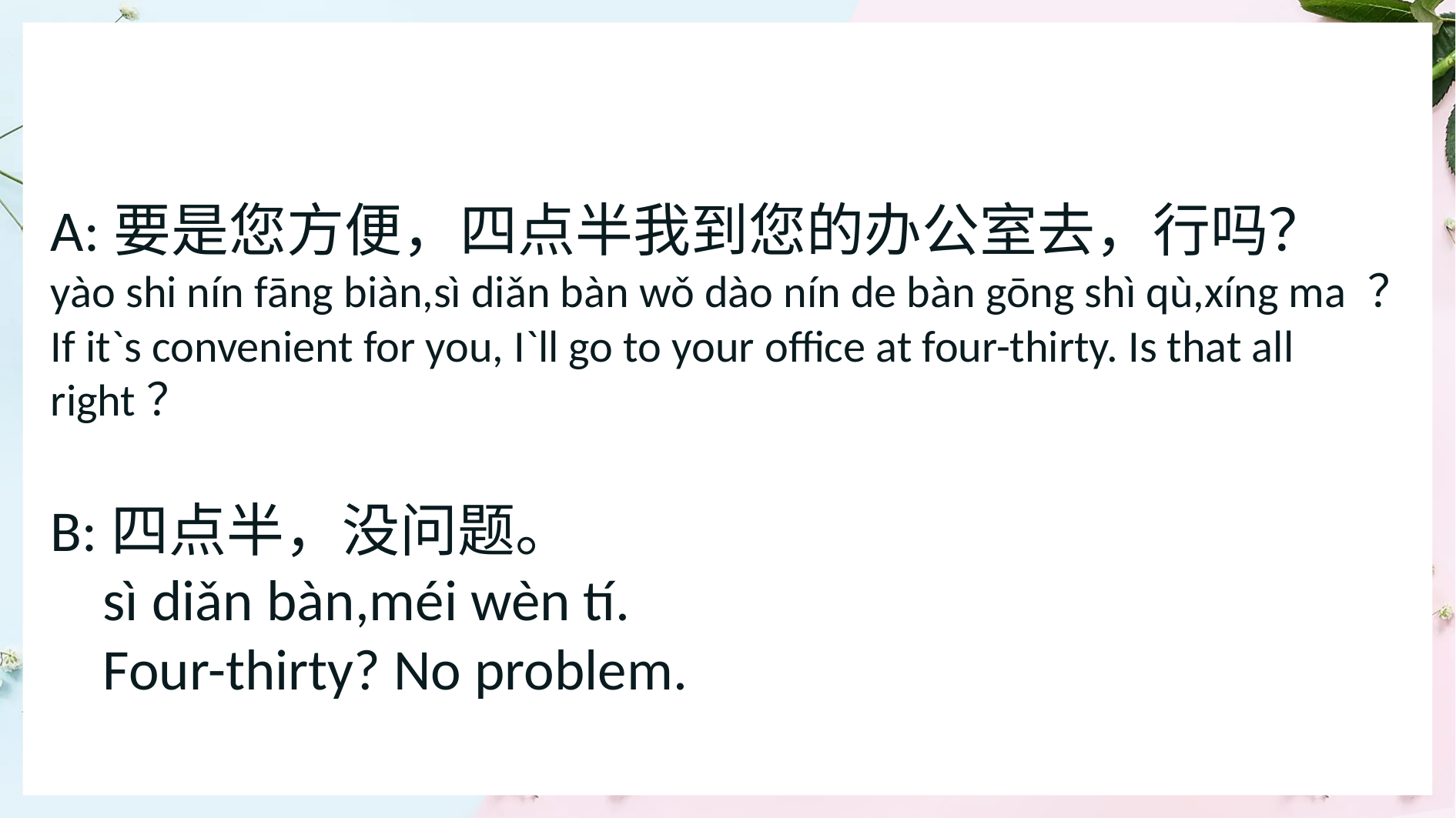

A:要是您方便，四点半我到您的办公室去，行吗？
yào shi nín fāng biàn,sì diǎn bàn wǒ dào nín de bàn gōng shì qù,xíng ma ？
If it`s convenient for you, I`ll go to your office at four-thirty. Is that all right？

B:四点半，没问题。
    sì diǎn bàn,méi wèn tí.
    Four-thirty? No problem.
1